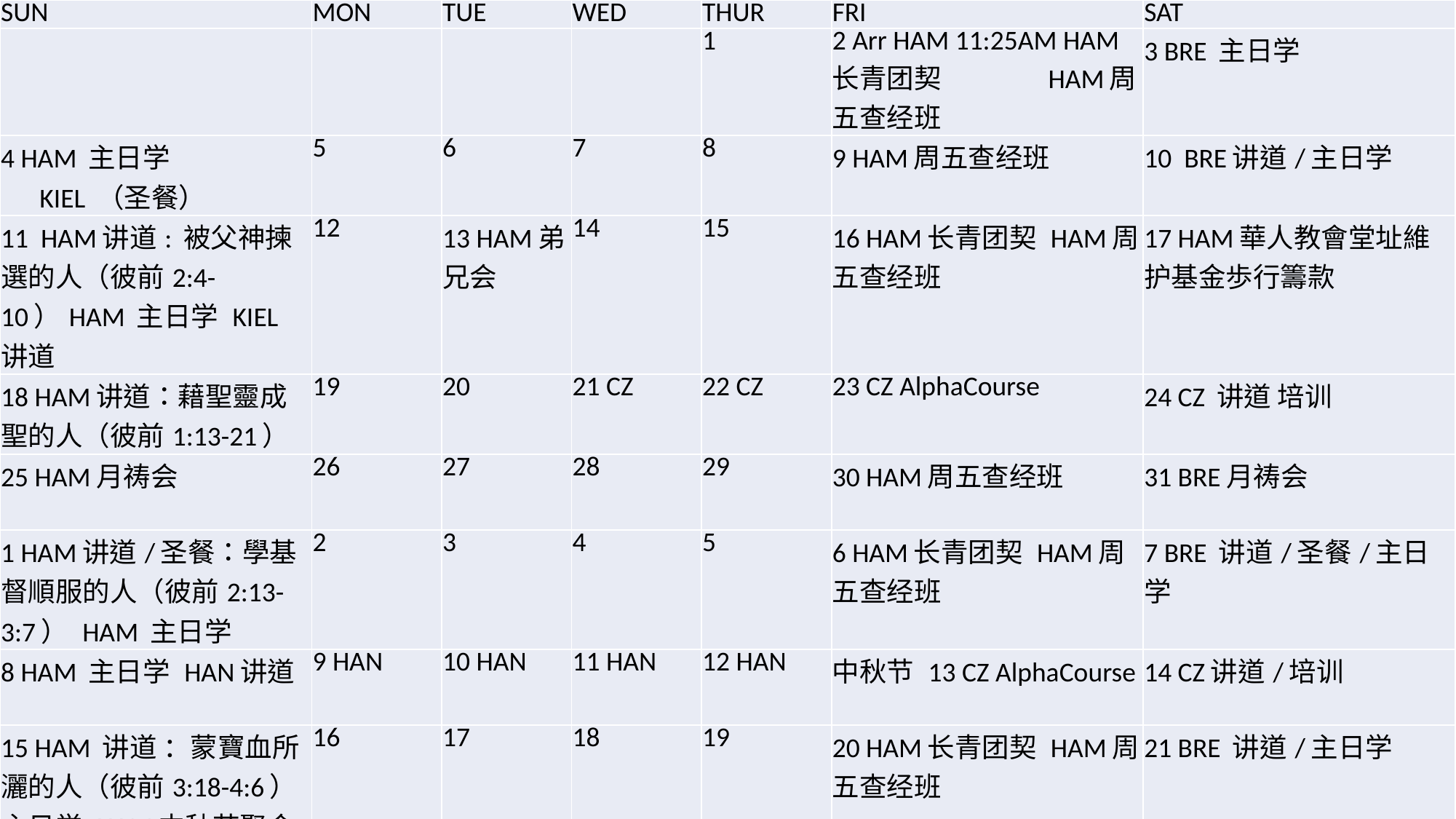

| SUN | MON | TUE | WED | THUR | FRI | SAT |
| --- | --- | --- | --- | --- | --- | --- |
|  |  |  |  | 1 | 2 Arr HAM 11:25AM HAM长青团契 HAM周五查经班 | 3 BRE 主日学 |
| 4 HAM 主日学 KIEL （圣餐） | 5 | 6 | 7 | 8 | 9 HAM周五查经班 | 10 BRE讲道/主日学 |
| 11 HAM讲道: 被父神揀選的人（彼前2:4-10）HAM 主日学 KIEL 讲道 | 12 | 13 HAM弟兄会 | 14 | 15 | 16 HAM长青团契 HAM周五查经班 | 17 HAM華人教會堂址維护基金歩行籌款 |
| 18 HAM讲道：藉聖靈成聖的人（彼前1:13-21） | 19 | 20 | 21 CZ | 22 CZ | 23 CZ AlphaCourse | 24 CZ 讲道 培训 |
| 25 HAM月祷会 | 26 | 27 | 28 | 29 | 30 HAM周五查经班 | 31 BRE月祷会 |
| 1 HAM讲道/圣餐：學基督順服的人（彼前2:13-3:7） HAM 主日学 | 2 | 3 | 4 | 5 | 6 HAM长青团契 HAM周五查经班 | 7 BRE 讲道/圣餐/主日学 |
| 8 HAM 主日学 HAN讲道 | 9 HAN | 10 HAN | 11 HAN | 12 HAN | 中秋节 13 CZ AlphaCourse | 14 CZ讲道/培训 |
| 15 HAM 讲道 ：蒙寶血所灑的人（彼前3:18-4:6） 主日学 HAM中秋节聚会 | 16 | 17 | 18 | 19 | 20 HAM长青团契 HAM周五查经班 | 21 BRE 讲道/主日学 |
| 22 HAM 主日学 KIEL 讲道 | 23 | 24 | 25 | 26 KAR…. | 27 KARL 妇女查经班 | 28 KARL 家庭组 |
| 29 KARL 讲道：主的差遣 （约20：21） | 30 |  |  |  |  |  |